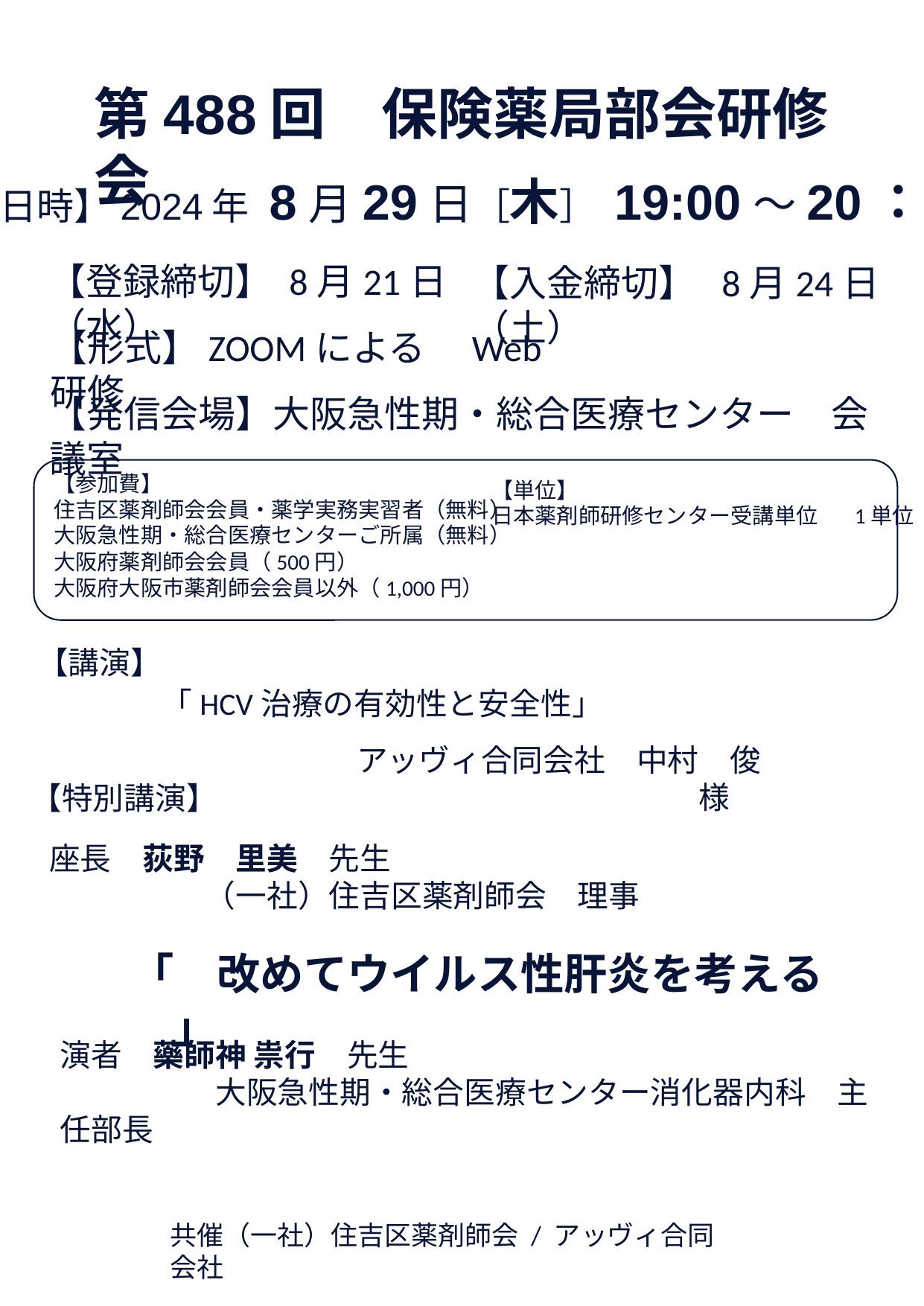

第488回　保険薬局部会研修会
【日時】2024年 8月29日［木］ 19:00～20：40
【登録締切】 8月21日（水）
【入金締切】  8月24日（土）
【形式】ZOOMによる　Web研修
【発信会場】大阪急性期・総合医療センター　会議室

【参加費】
住吉区薬剤師会会員・薬学実務実習者（無料）
大阪急性期・総合医療センターご所属（無料）
大阪府薬剤師会会員（500円）
大阪府大阪市薬剤師会会員以外（1,000円）

【単位】
日本薬剤師研修センター受講単位  　1単位
【講演】
「HCV治療の有効性と安全性」
　アッヴィ合同会社　中村　俊　様
【特別講演】
座長　荻野　里美　先生
　　　　　（一社）住吉区薬剤師会　理事

「　改めてウイルス性肝炎を考える　」
演者　藥師神 祟行　先生
　　　　　大阪急性期・総合医療センター消化器内科　主任部長
共催（一社）住吉区薬剤師会 / アッヴィ合同会社